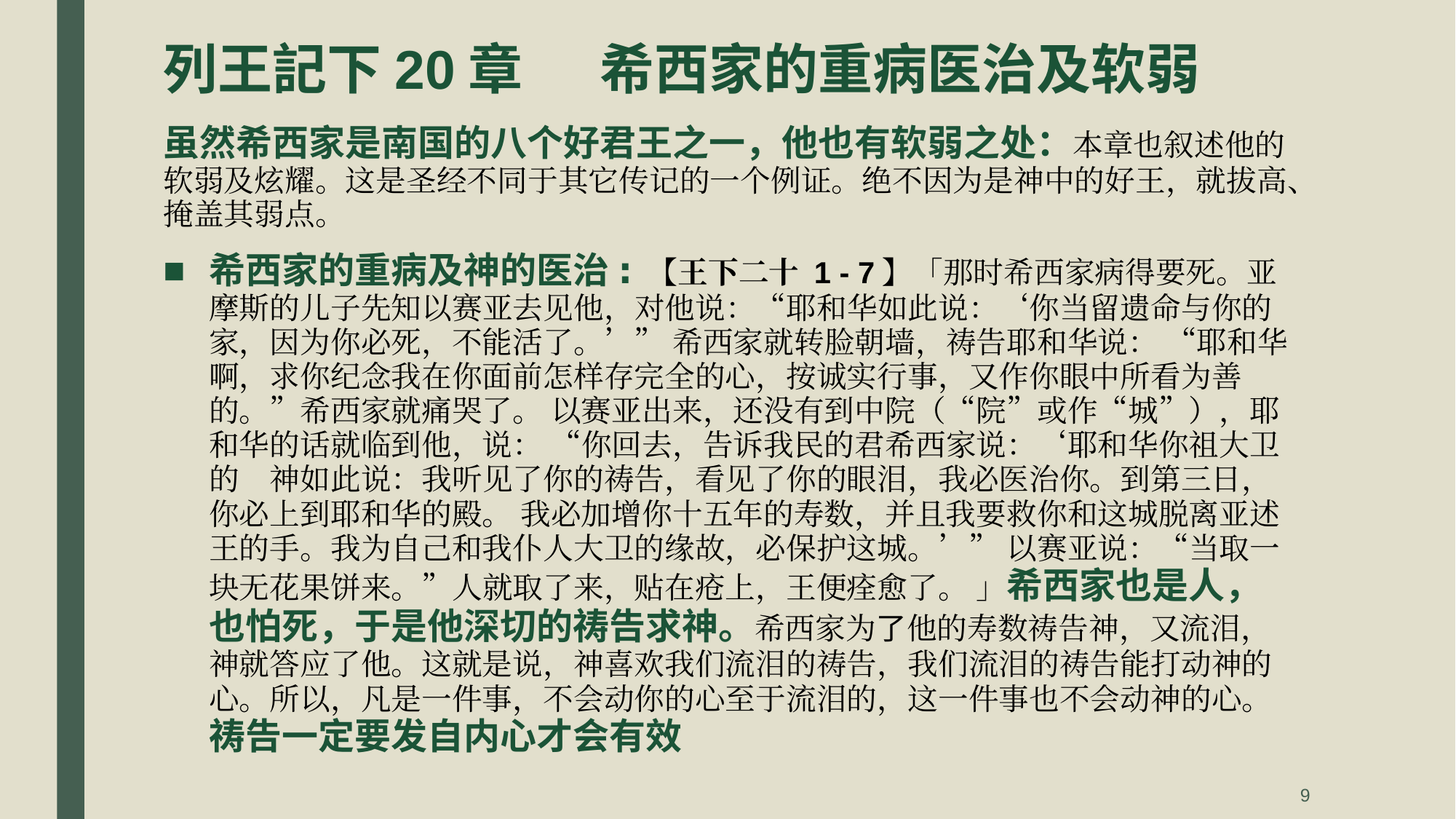

# 列王記下20章	希西家的重病医治及软弱
虽然希西家是南国的八个好君王之一，他也有软弱之处：本章也叙述他的软弱及炫耀。这是圣经不同于其它传记的一个例证。绝不因为是神中的好王，就拔高、掩盖其弱点。
希西家的重病及神的医治: 【王下二十 1 - 7】「那时希西家病得要死。亚摩斯的儿子先知以赛亚去见他，对他说：“耶和华如此说：‘你当留遗命与你的家，因为你必死，不能活了。’” 希西家就转脸朝墙，祷告耶和华说： “耶和华啊，求你纪念我在你面前怎样存完全的心，按诚实行事，又作你眼中所看为善的。”希西家就痛哭了。 以赛亚出来，还没有到中院（“院”或作“城”），耶和华的话就临到他，说： “你回去，告诉我民的君希西家说：‘耶和华你祖大卫的　神如此说：我听见了你的祷告，看见了你的眼泪，我必医治你。到第三日，你必上到耶和华的殿。 我必加增你十五年的寿数，并且我要救你和这城脱离亚述王的手。我为自己和我仆人大卫的缘故，必保护这城。’” 以赛亚说：“当取一块无花果饼来。”人就取了来，贴在疮上，王便痊愈了。 」希西家也是人，也怕死，于是他深切的祷告求神。希西家为了他的寿数祷告神，又流泪，神就答应了他。这就是说，神喜欢我们流泪的祷告，我们流泪的祷告能打动神的心。所以，凡是一件事，不会动你的心至于流泪的，这一件事也不会动神的心。祷告一定要发自内心才会有效
9